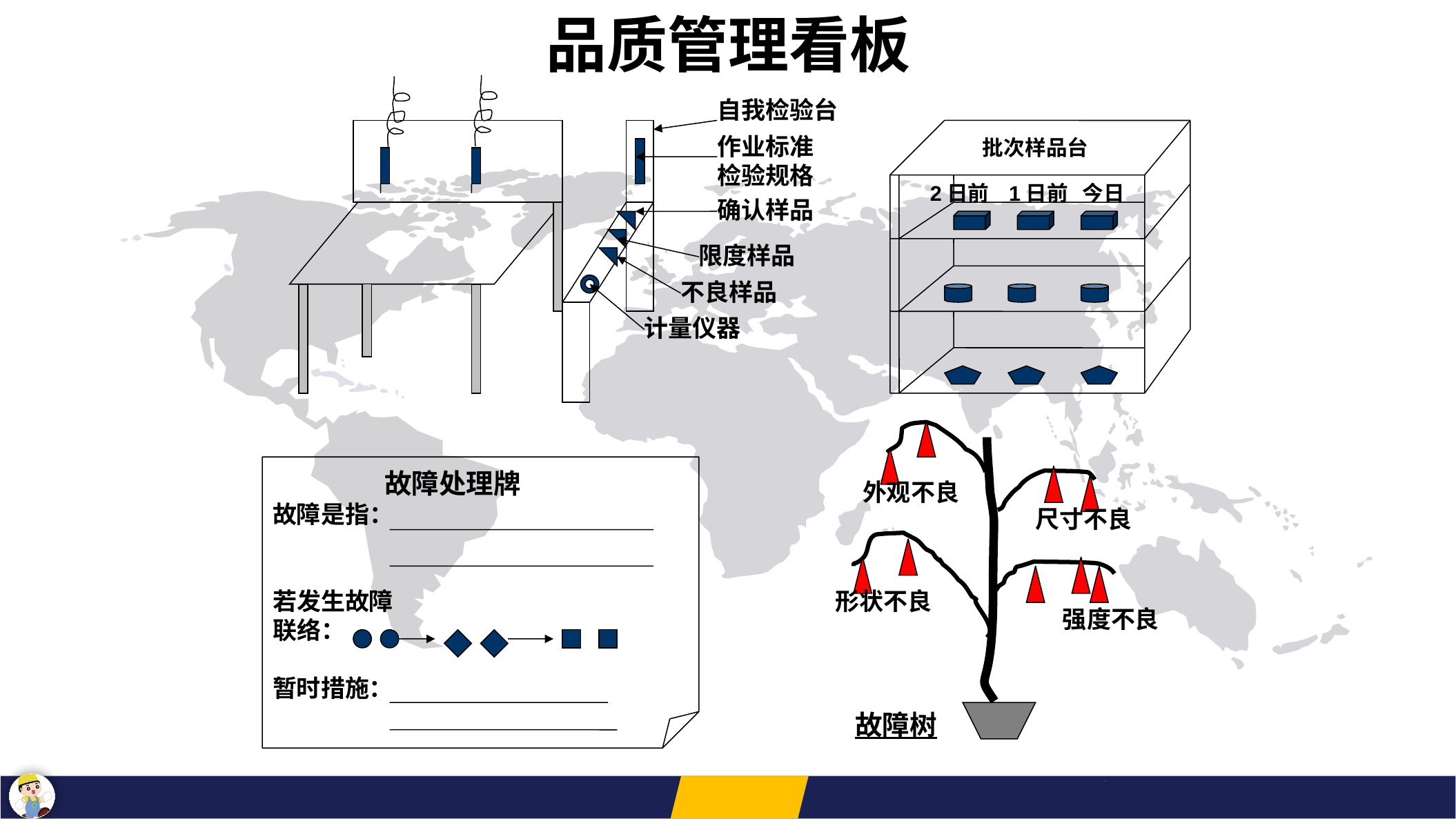

品质管理看板

自我检验台

作业标准
检验规格
批次样品台

2日前   1日前   今日

确认样品

限度样品

不良样品

计量仪器

                 故障处理牌
故障是指：

若发生故障
联络：

暂时措施：

外观不良

尺寸不良

形状不良
强度不良

故障树